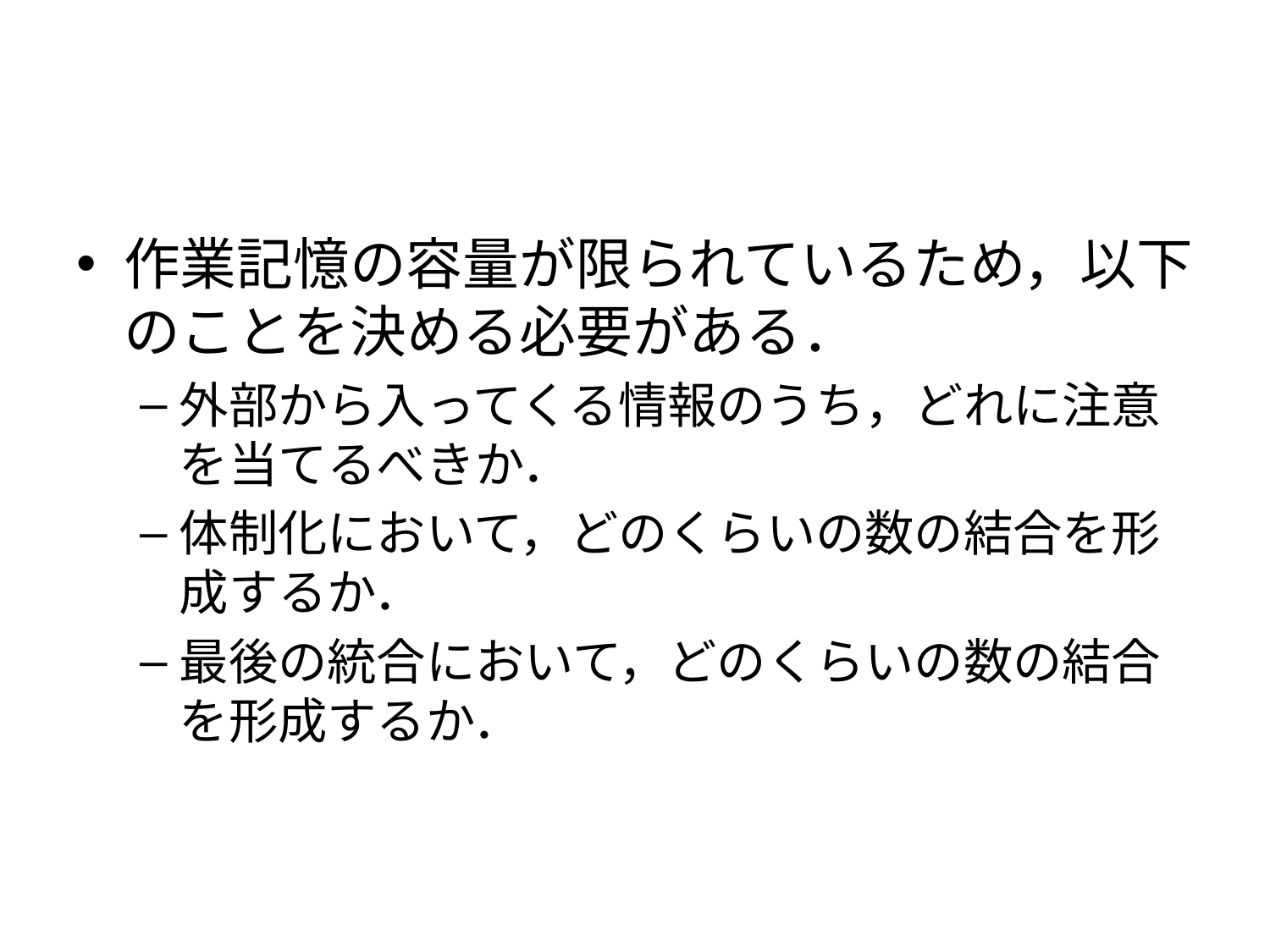

#
作業記憶の容量が限られているため，以下のことを決める必要がある．
外部から入ってくる情報のうち，どれに注意を当てるべきか．
体制化において，どのくらいの数の結合を形成するか．
最後の統合において，どのくらいの数の結合を形成するか．